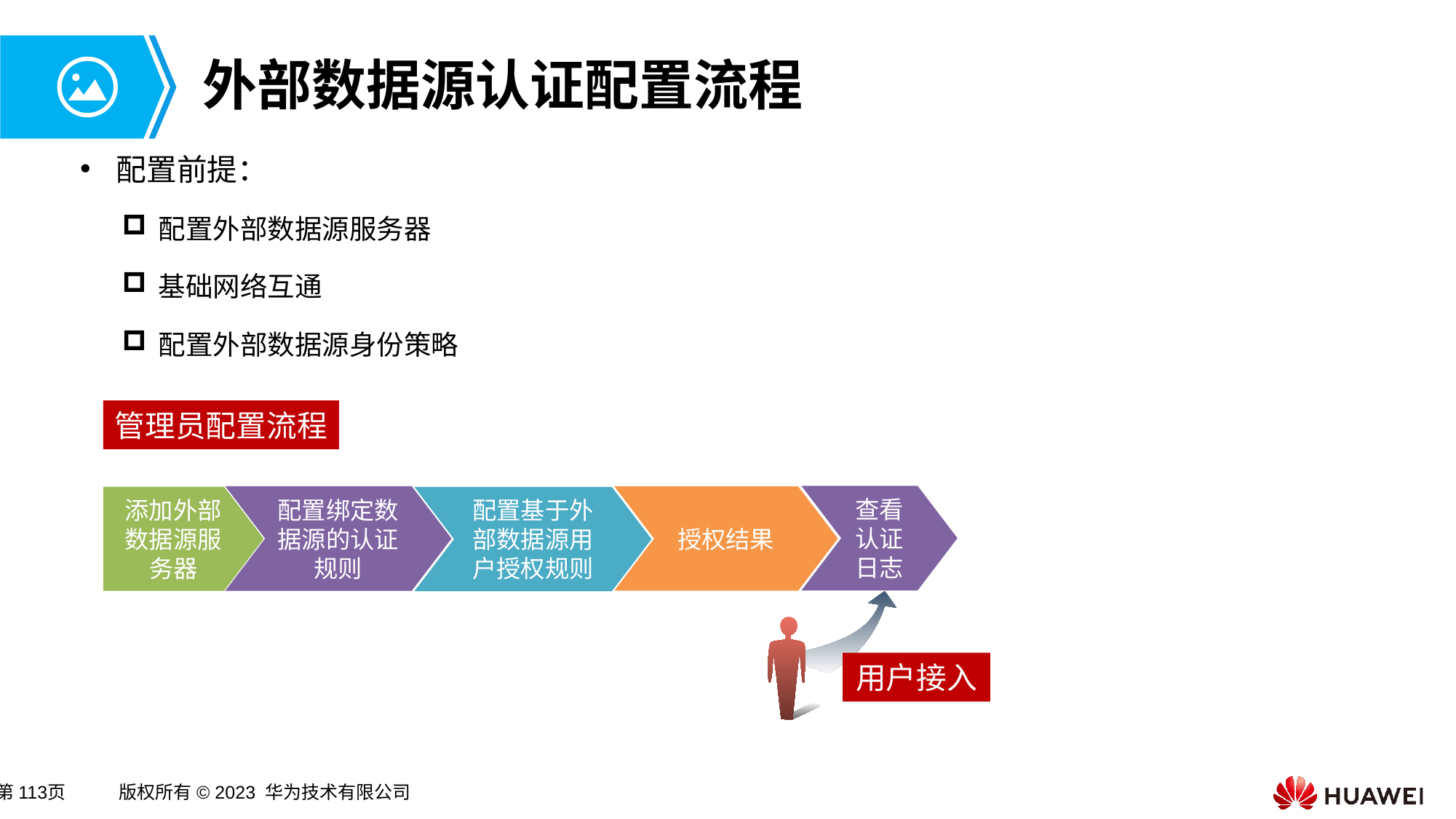

# 外部数据源认证配置流程
配置前提：
配置外部数据源服务器
基础网络互通
配置外部数据源身份策略

管理员配置流程
查看认证日志
配置绑定数据源的认证规则
授权结果
添加外部数据源服务器
配置基于外部数据源用户授权规则

用户接入